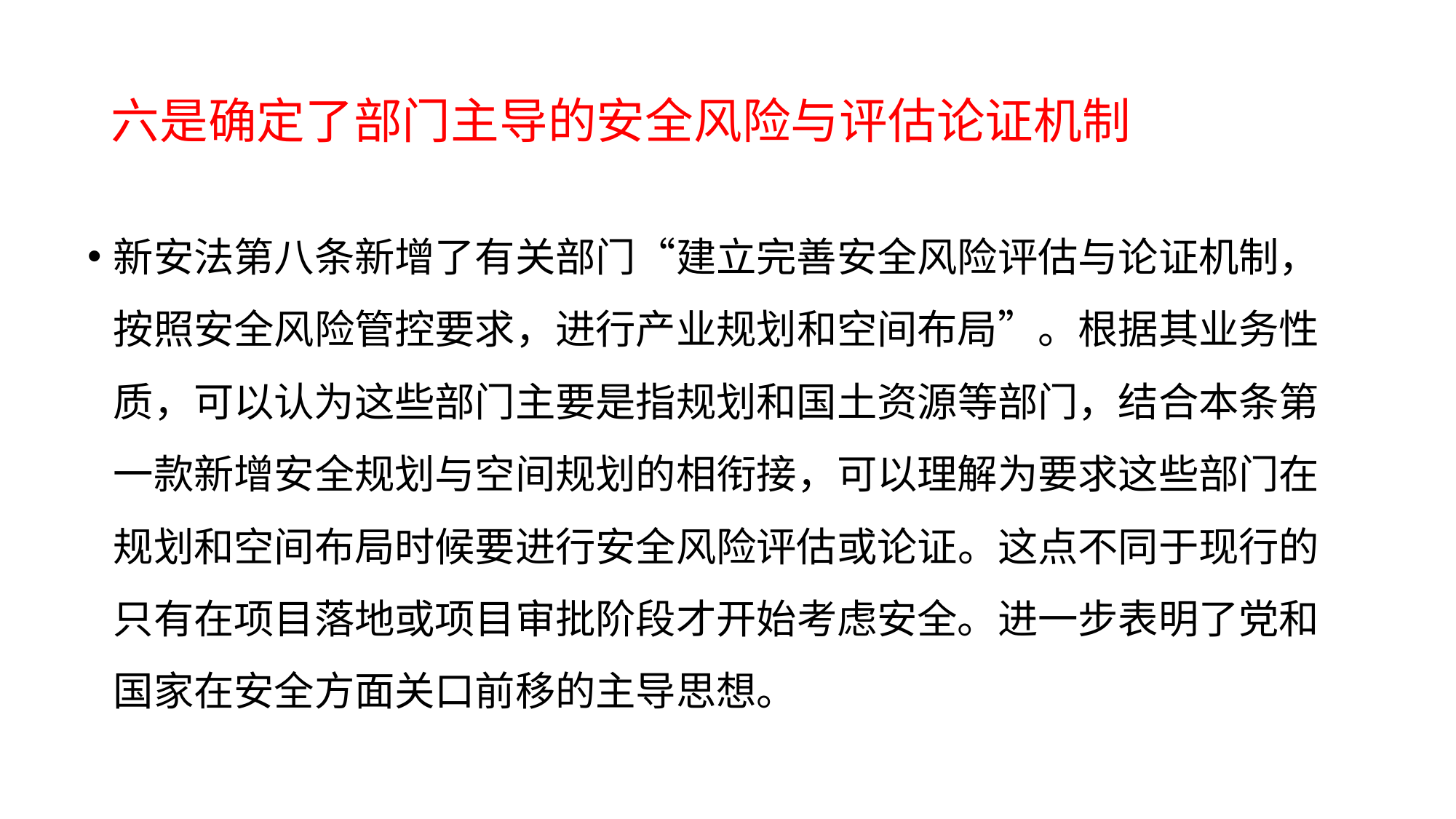

# 六是确定了部门主导的安全风险与评估论证机制
新安法第八条新增了有关部门“建立完善安全风险评估与论证机制，按照安全风险管控要求，进行产业规划和空间布局”。根据其业务性质，可以认为这些部门主要是指规划和国土资源等部门，结合本条第一款新增安全规划与空间规划的相衔接，可以理解为要求这些部门在规划和空间布局时候要进行安全风险评估或论证。这点不同于现行的只有在项目落地或项目审批阶段才开始考虑安全。进一步表明了党和国家在安全方面关口前移的主导思想。
88